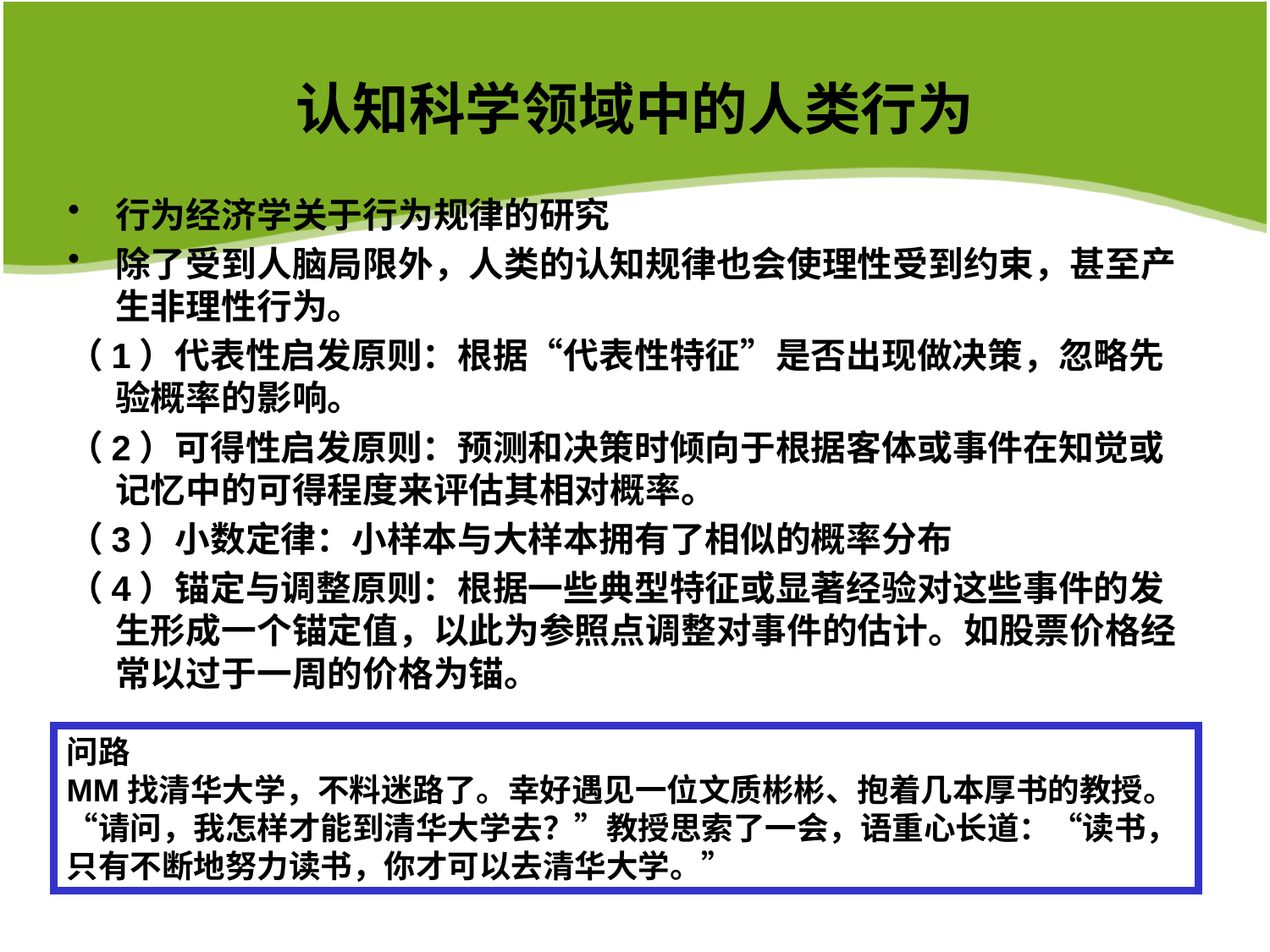

# 认知科学领域中的人类行为
行为经济学关于行为规律的研究
除了受到人脑局限外，人类的认知规律也会使理性受到约束，甚至产生非理性行为。
（1）代表性启发原则：根据“代表性特征”是否出现做决策，忽略先验概率的影响。
（2）可得性启发原则：预测和决策时倾向于根据客体或事件在知觉或记忆中的可得程度来评估其相对概率。
（3）小数定律：小样本与大样本拥有了相似的概率分布
（4）锚定与调整原则：根据一些典型特征或显著经验对这些事件的发生形成一个锚定值，以此为参照点调整对事件的估计。如股票价格经常以过于一周的价格为锚。

问路
MM找清华大学，不料迷路了。幸好遇见一位文质彬彬、抱着几本厚书的教授。 “请问，我怎样才能到清华大学去？”教授思索了一会，语重心长道：“读书，只有不断地努力读书，你才可以去清华大学。”